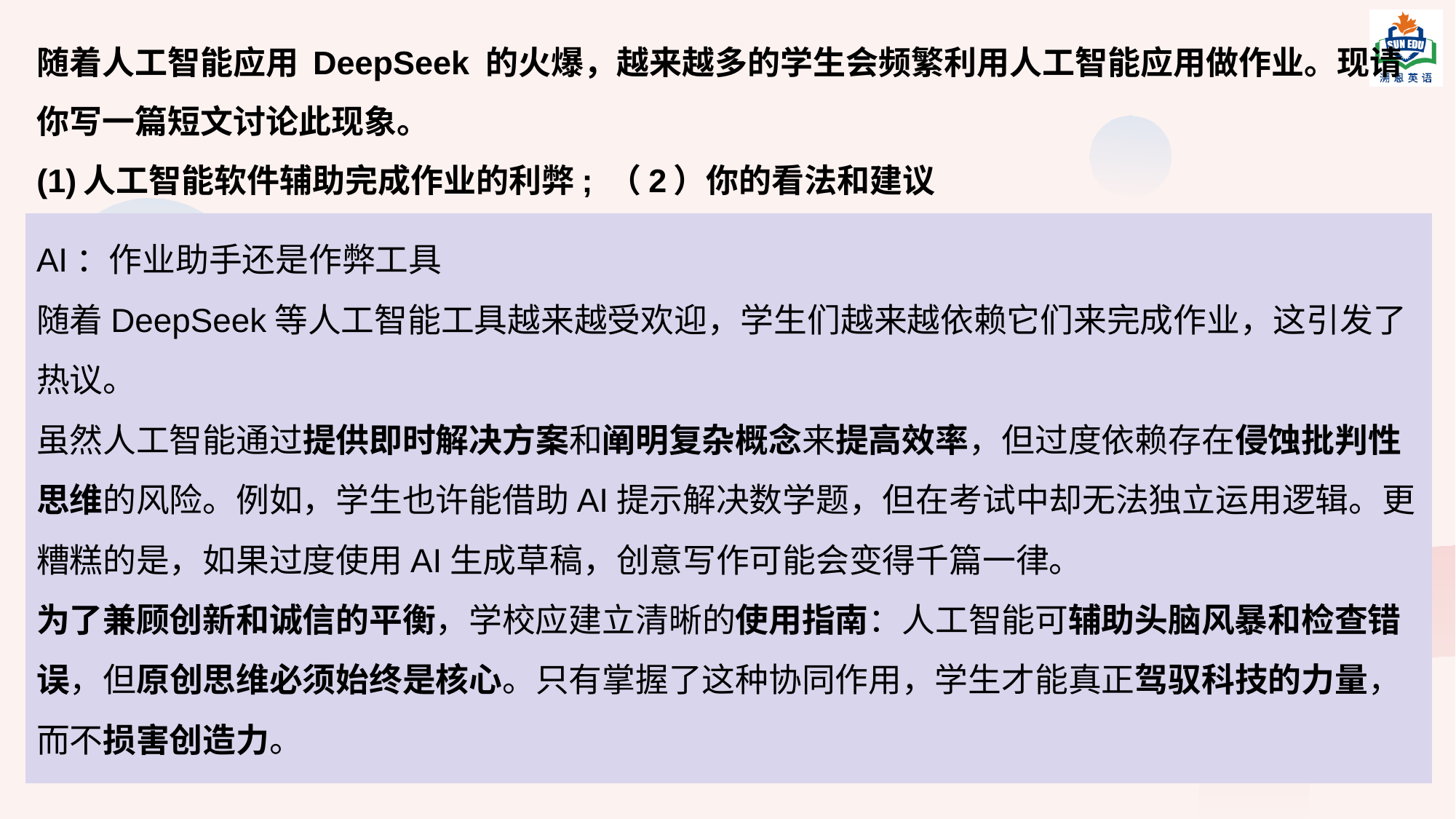

随着人工智能应用 DeepSeek 的火爆，越来越多的学生会频繁利用人工智能应用做作业。现请你写一篇短文讨论此现象。
(1)人工智能软件辅助完成作业的利弊; （2）你的看法和建议
AI: Homework Helper or Cheating Aid
With AI tools like DeepSeek gaining popularity（越来越受欢迎）, students increasingly rely on them for homework, sparking heated debates.
While AI boosts efficiency by offering instant solutions（提供即时解决方案） and clarifying complex concepts, over-reliance risks eroding critical thinking（侵蚀批判性思维）. For instance, students may manage math problems with AI hints yet fail to apply logic independently in exams. Worse still, creative writing could become formulaic if AI drafts are overused.
To balance innovation and integrity（为了兼顾创新和诚信的平衡）, schools should establish guidelines（建立清晰的使用指南）: AI may assist in brainstorming and error-checking, but original thinking must remain central. Only by mastering this synergy（协同作用）can students truly harness technology’s power（利用科技的力量） without compromising creativity（损害创造力）.
AI：作业助手还是作弊工具
随着DeepSeek等人工智能工具越来越受欢迎，学生们越来越依赖它们来完成作业，这引发了热议。
虽然人工智能通过提供即时解决方案和阐明复杂概念来提高效率，但过度依赖存在侵蚀批判性思维的风险。例如，学生也许能借助AI提示解决数学题，但在考试中却无法独立运用逻辑。更糟糕的是，如果过度使用AI生成草稿，创意写作可能会变得千篇一律。
为了兼顾创新和诚信的平衡，学校应建立清晰的使用指南：人工智能可辅助头脑风暴和检查错误，但原创思维必须始终是核心。只有掌握了这种协同作用，学生才能真正驾驭科技的力量，而不损害创造力。